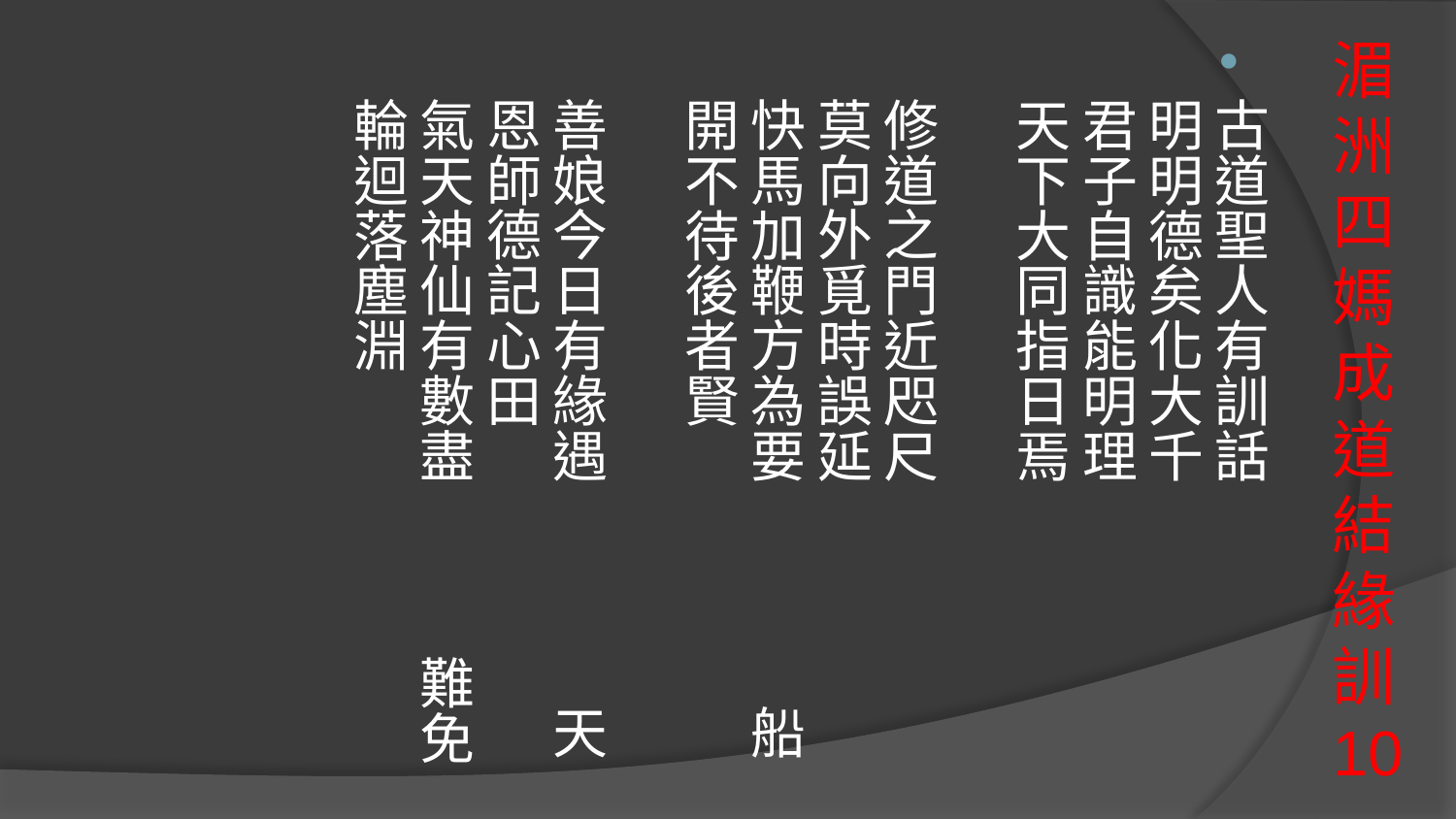

# 湄洲四媽成道結緣訓10
古道聖人有訓話　　               明明德矣化大千
君子自識能明理　　             天下大同指日焉
修道之門近咫尺　　             莫向外覓時誤延
快馬加鞭方為要　　         船開不待後者賢
善娘今日有緣遇　　         天恩師德記心田
氣天神仙有數盡　　     難免輪迴落塵淵